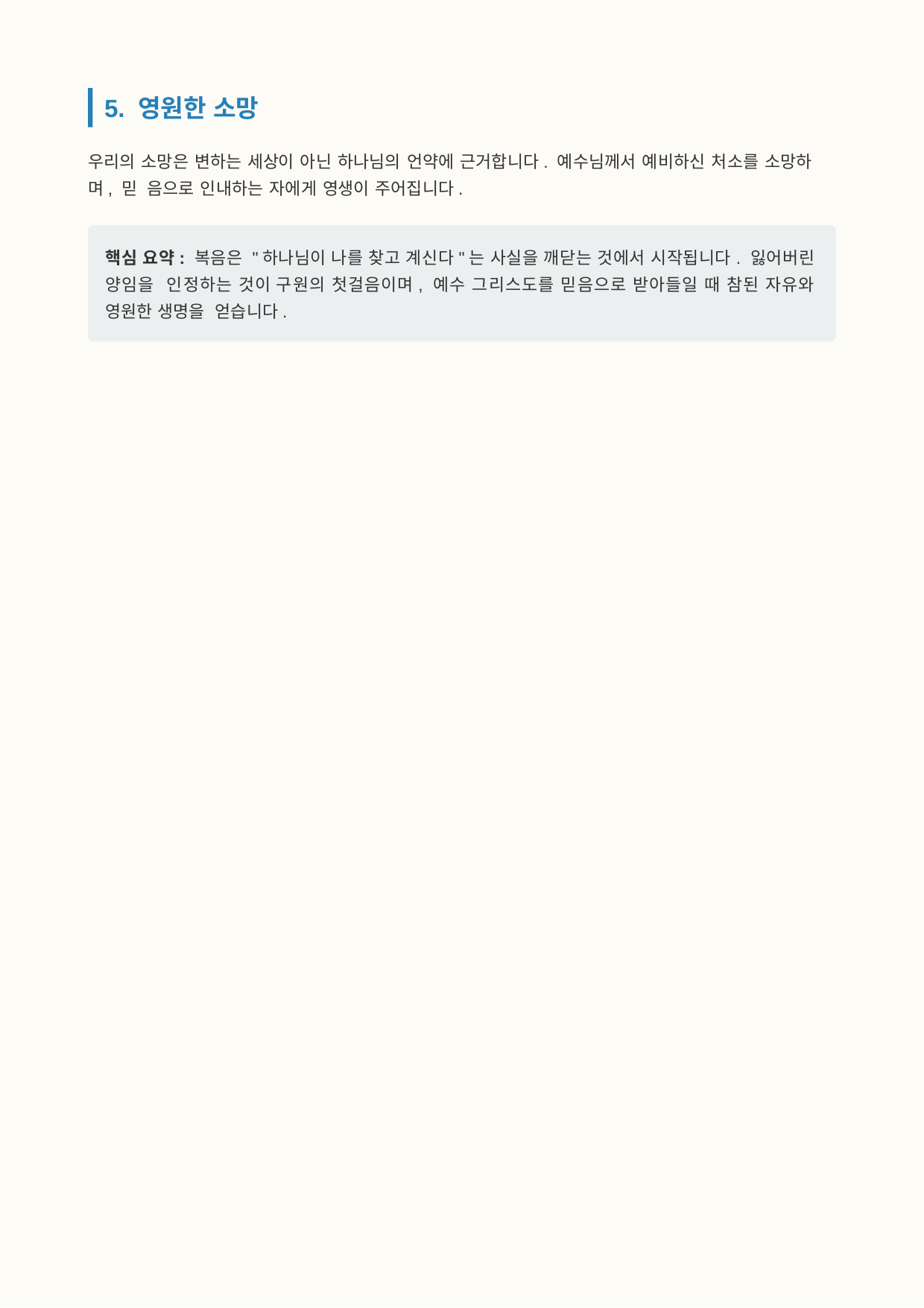

5. 영원한 소망
우리의 소망은 변하는 세상이 아닌 하나님의 언약에 근거합니다. 예수님께서 예비하신 처소를 소망하며, 믿  음으로 인내하는 자에게 영생이 주어집니다.

핵심 요약: 복음은 "하나님이 나를 찾고 계신다"는 사실을 깨닫는 것에서 시작됩니다. 잃어버린 양임을  인정하는 것이 구원의 첫걸음이며, 예수 그리스도를 믿음으로 받아들일 때 참된 자유와 영원한 생명을  얻습니다.